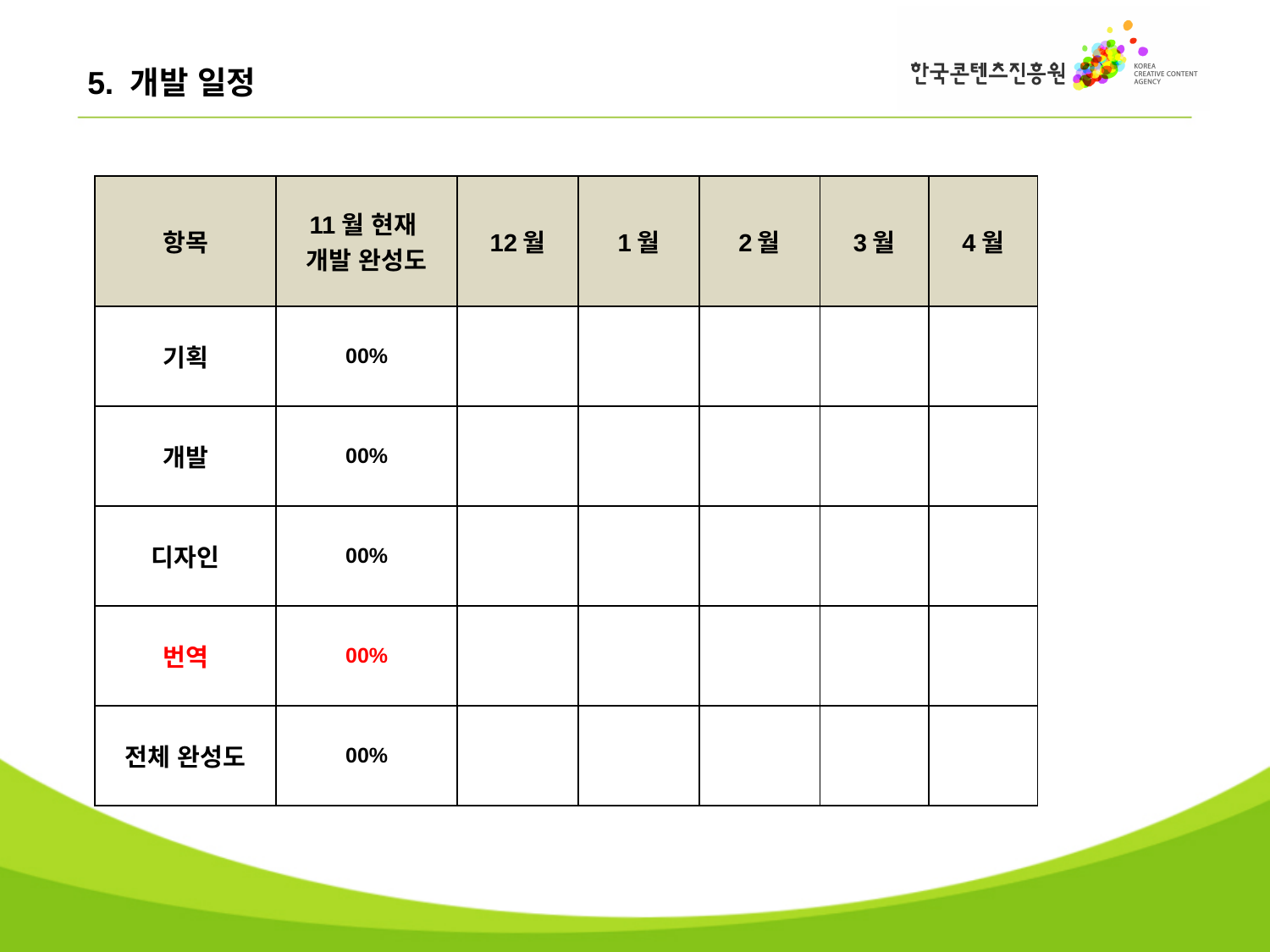

5. 개발 일정
| 항목 | 11월 현재 개발 완성도 | 12월 | 1월 | 2월 | 3월 | 4월 |
| --- | --- | --- | --- | --- | --- | --- |
| 기획 | 00% |  |  |  |  |  |
| 개발 | 00% |  |  |  |  |  |
| 디자인 | 00% |  |  |  |  |  |
| 번역 | 00% |  |  |  |  |  |
| 전체 완성도 | 00% |  |  |  |  |  |